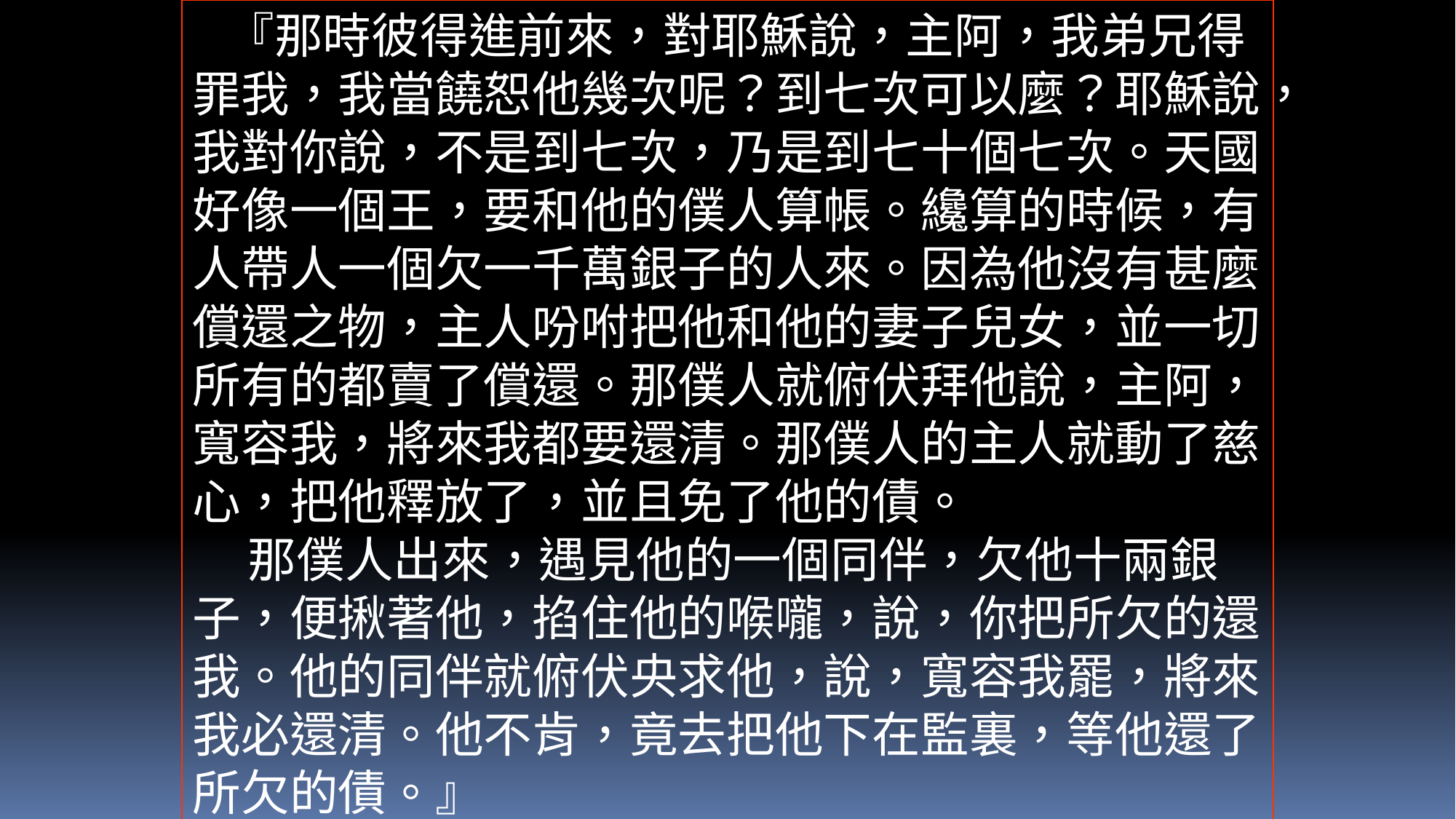

『那時彼得進前來，對耶穌說，主阿，我弟兄得罪我，我當饒恕他幾次呢？到七次可以麼？耶穌說，我對你說，不是到七次，乃是到七十個七次。天國好像一個王，要和他的僕人算帳。纔算的時候，有人帶人一個欠一千萬銀子的人來。因為他沒有甚麼償還之物，主人吩咐把他和他的妻子兒女，並一切所有的都賣了償還。那僕人就俯伏拜他說，主阿，寬容我，將來我都要還清。那僕人的主人就動了慈心，把他釋放了，並且免了他的債。
    那僕人出來，遇見他的一個同伴，欠他十兩銀子，便揪著他，掐住他的喉嚨，說，你把所欠的還我。他的同伴就俯伏央求他，說，寬容我罷，將來我必還清。他不肯，竟去把他下在監裏，等他還了所欠的債。』